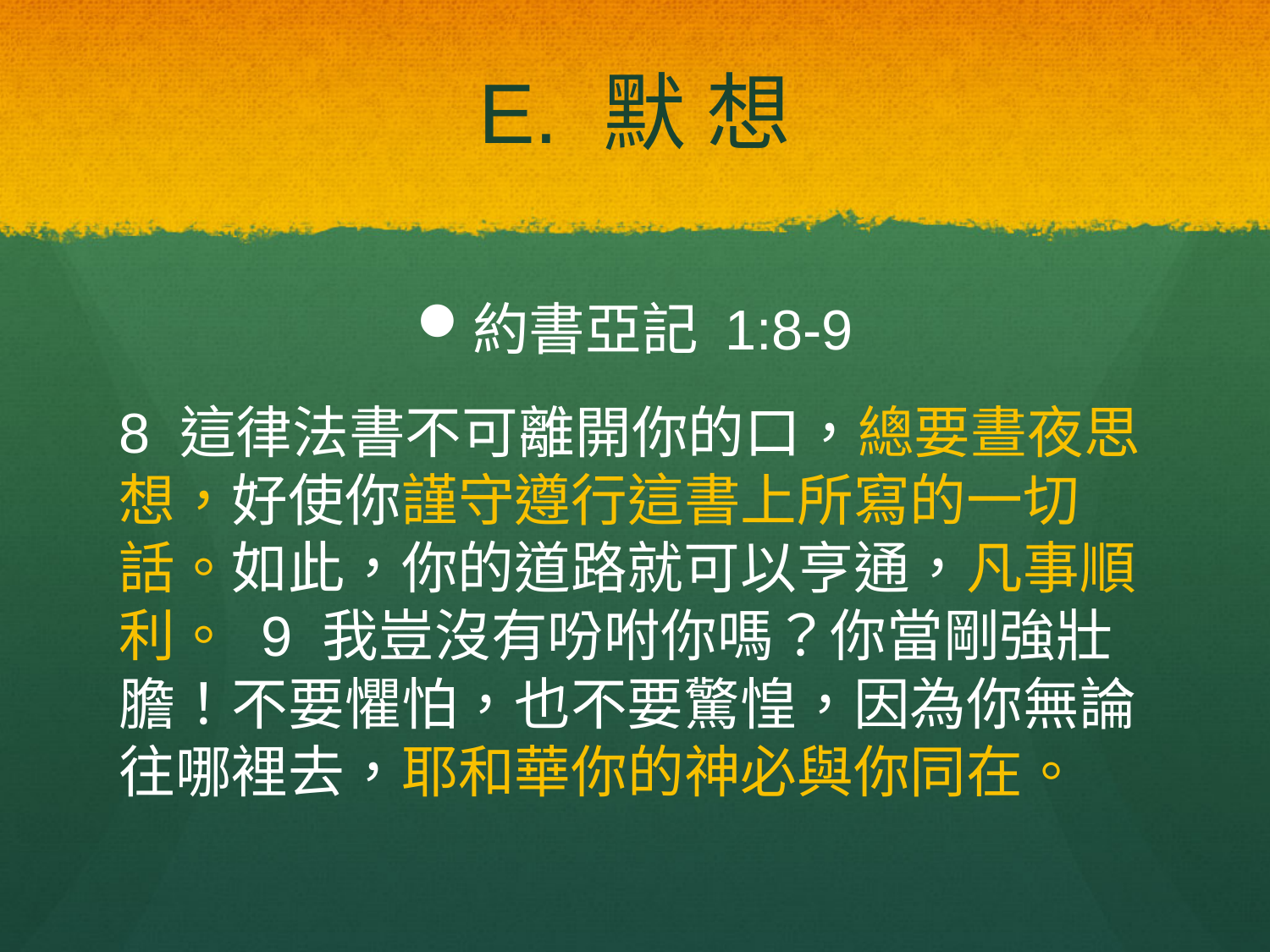

# E. 默 想
約書亞記 1:8-9
8 這律法書不可離開你的口，總要晝夜思想，好使你謹守遵行這書上所寫的一切話。如此，你的道路就可以亨通，凡事順利。 9 我豈沒有吩咐你嗎？你當剛強壯膽！不要懼怕，也不要驚惶，因為你無論往哪裡去，耶和華你的神必與你同在。